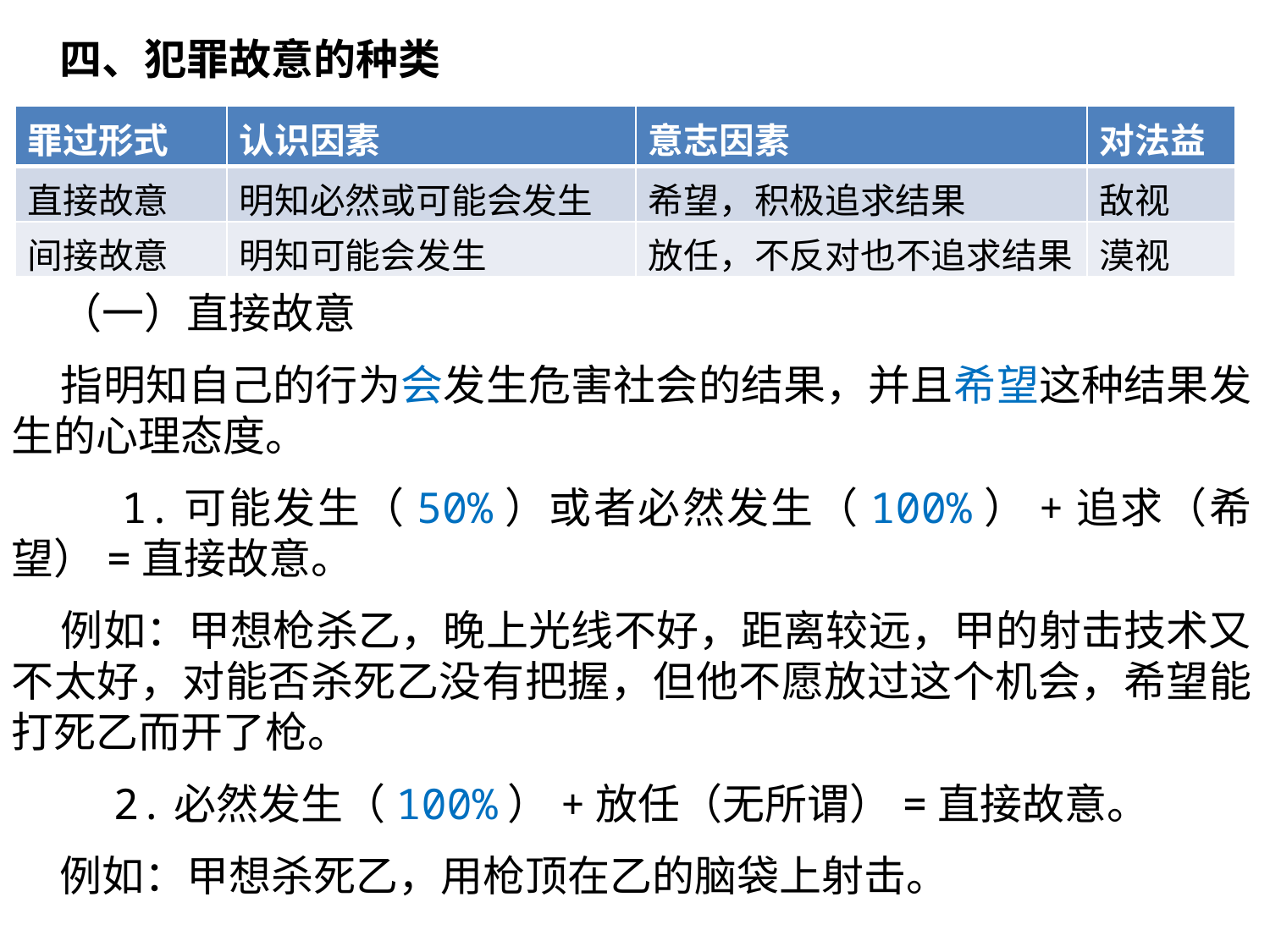

四、犯罪故意的种类

    （一）直接故意

    指明知自己的行为会发生危害社会的结果，并且希望这种结果发生的心理态度。

    1.可能发生（50%）或者必然发生（100%）+追求（希望）=直接故意。

    例如：甲想枪杀乙，晚上光线不好，距离较远，甲的射击技术又不太好，对能否杀死乙没有把握，但他不愿放过这个机会，希望能打死乙而开了枪。

    2.必然发生（100%）+放任（无所谓）=直接故意。

    例如：甲想杀死乙，用枪顶在乙的脑袋上射击。

| 罪过形式 | 认识因素 | 意志因素 | 对法益 |
| --- | --- | --- | --- |
| 直接故意 | 明知必然或可能会发生 | 希望，积极追求结果 | 敌视 |
| 间接故意 | 明知可能会发生 | 放任，不反对也不追求结果 | 漠视 |